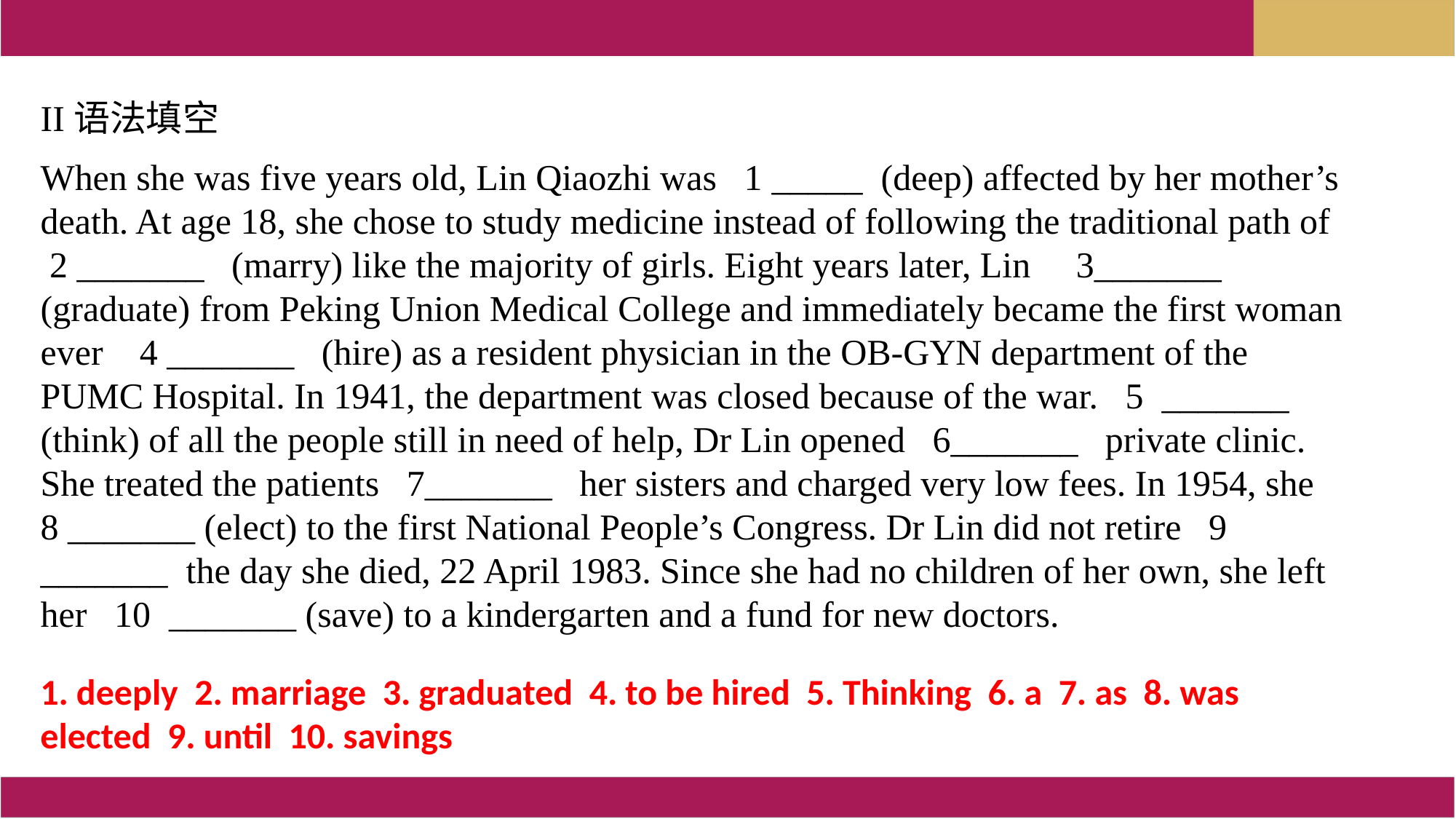

II语法填空
When she was five years old, Lin Qiaozhi was   1 _____  (deep) affected by her mother’s death. At age 18, she chose to study medicine instead of following the traditional path of    2 _______   (marry) like the majority of girls. Eight years later, Lin     3_______    (graduate) from Peking Union Medical College and immediately became the first woman ever    4 _______   (hire) as a resident physician in the OB-GYN department of the PUMC Hospital. In 1941, the department was closed because of the war.   5  _______  (think) of all the people still in need of help, Dr Lin opened   6_______   private clinic. She treated the patients   7_______   her sisters and charged very low fees. In 1954, she   8 _______ (elect) to the first National People’s Congress. Dr Lin did not retire   9  _______  the day she died, 22 April 1983. Since she had no children of her own, she left her   10  _______ (save) to a kindergarten and a fund for new doctors.
1. deeply  2. marriage  3. graduated  4. to be hired  5. Thinking  6. a  7. as  8. was elected  9. until  10. savings